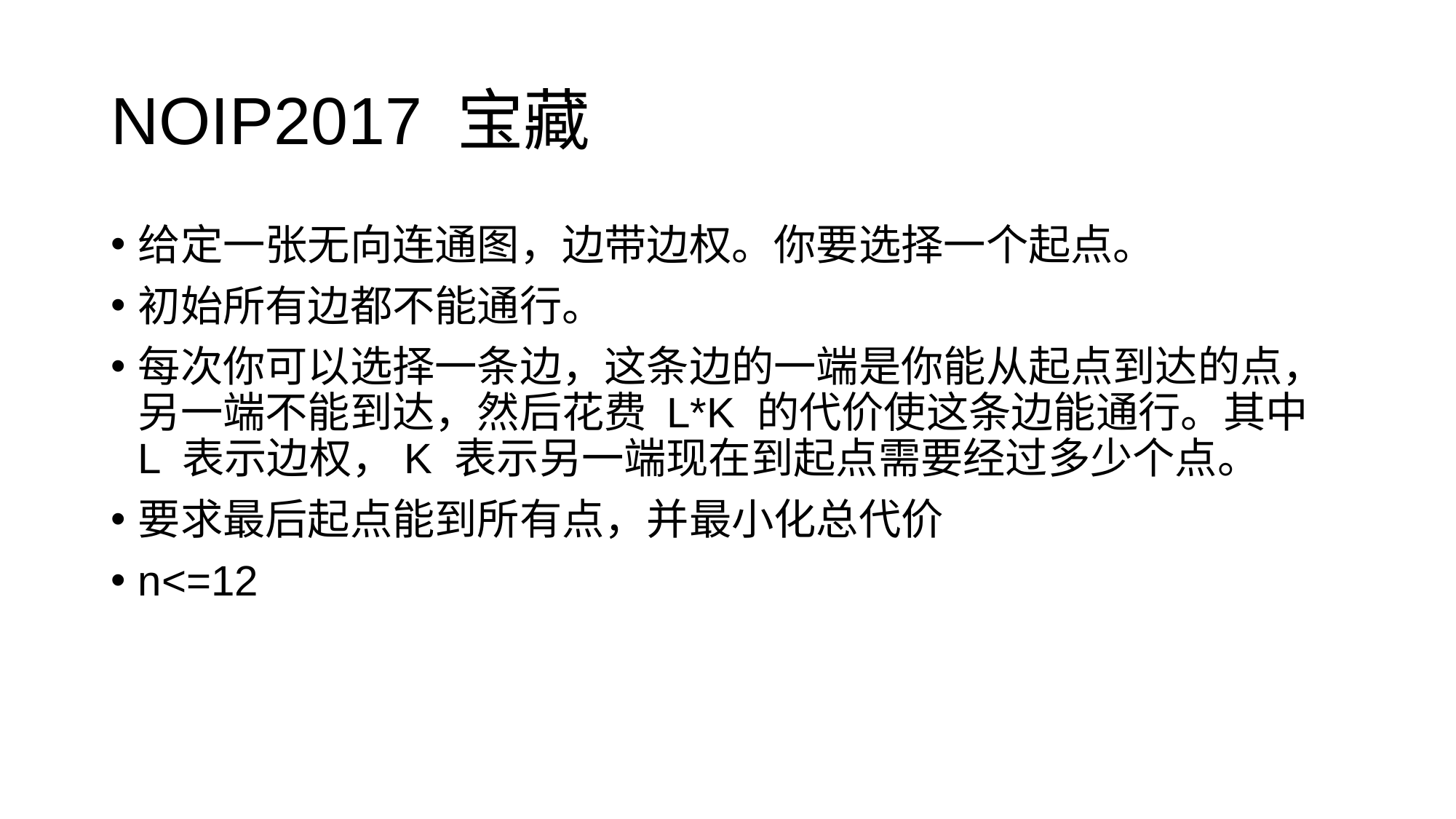

# NOIP2017 宝藏
给定一张无向连通图，边带边权。你要选择一个起点。
初始所有边都不能通行。
每次你可以选择一条边，这条边的一端是你能从起点到达的点，另一端不能到达，然后花费 L*K 的代价使这条边能通行。其中 L 表示边权，K 表示另一端现在到起点需要经过多少个点。
要求最后起点能到所有点，并最小化总代价
n<=12